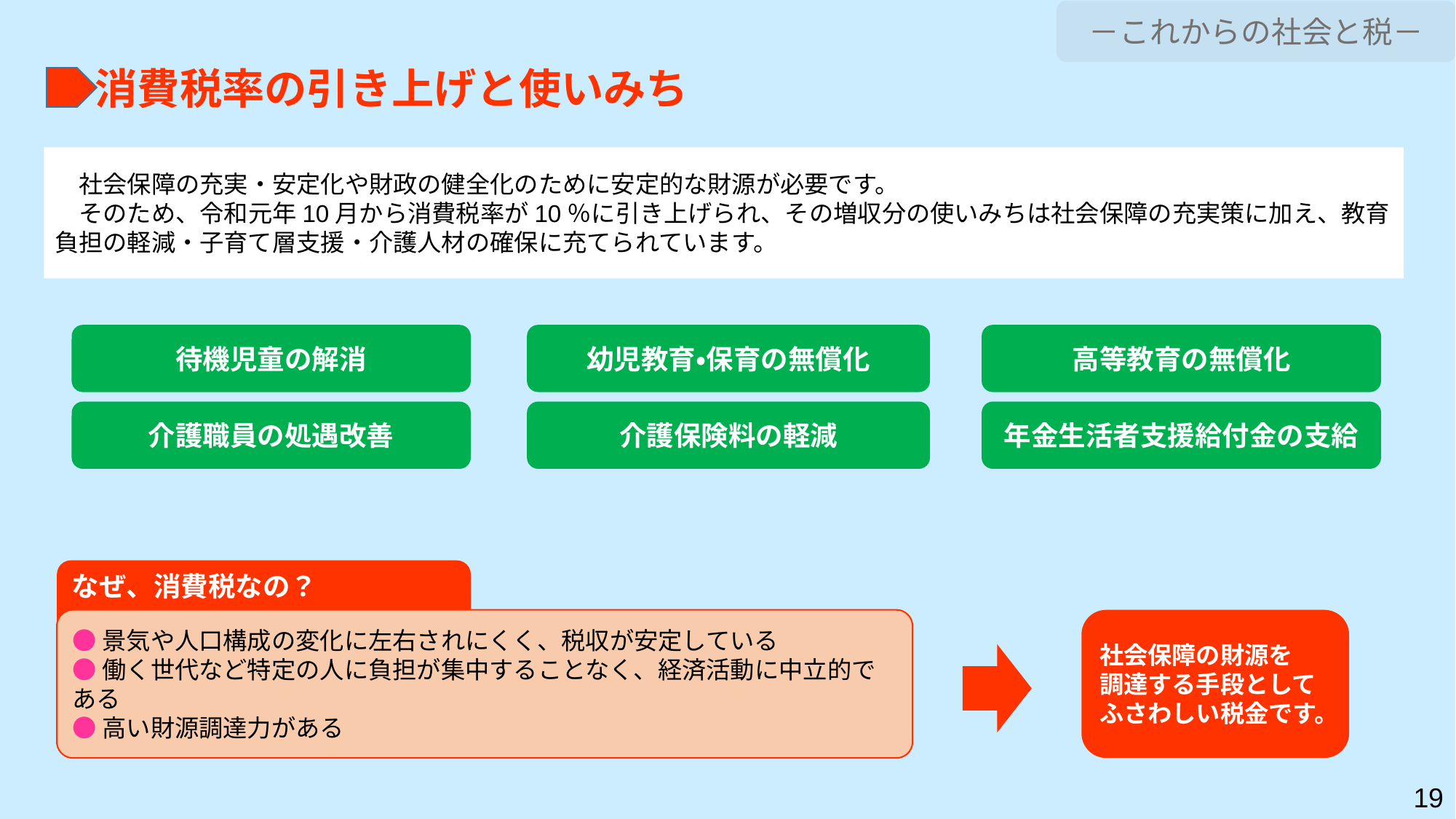

－これからの社会と税－
消費税率の引き上げと使いみち

　社会保障の充実・安定化や財政の健全化のために安定的な財源が必要です。
　そのため、令和元年10月から消費税率が10％に引き上げられ、その増収分の使いみちは社会保障の充実策に加え、教育負担の軽減・子育て層支援・介護人材の確保に充てられています。
待機児童の解消
幼児教育・保育の無償化
高等教育の無償化
年金生活者支援給付金の支給
介護保険料の軽減
介護職員の処遇改善
なぜ、消費税なの？

●景気や人口構成の変化に左右されにくく、税収が安定している
●働く世代など特定の人に負担が集中することなく、経済活動に中立的である
●高い財源調達力がある
社会保障の財源を
調達する手段として
ふさわしい税金です。

19